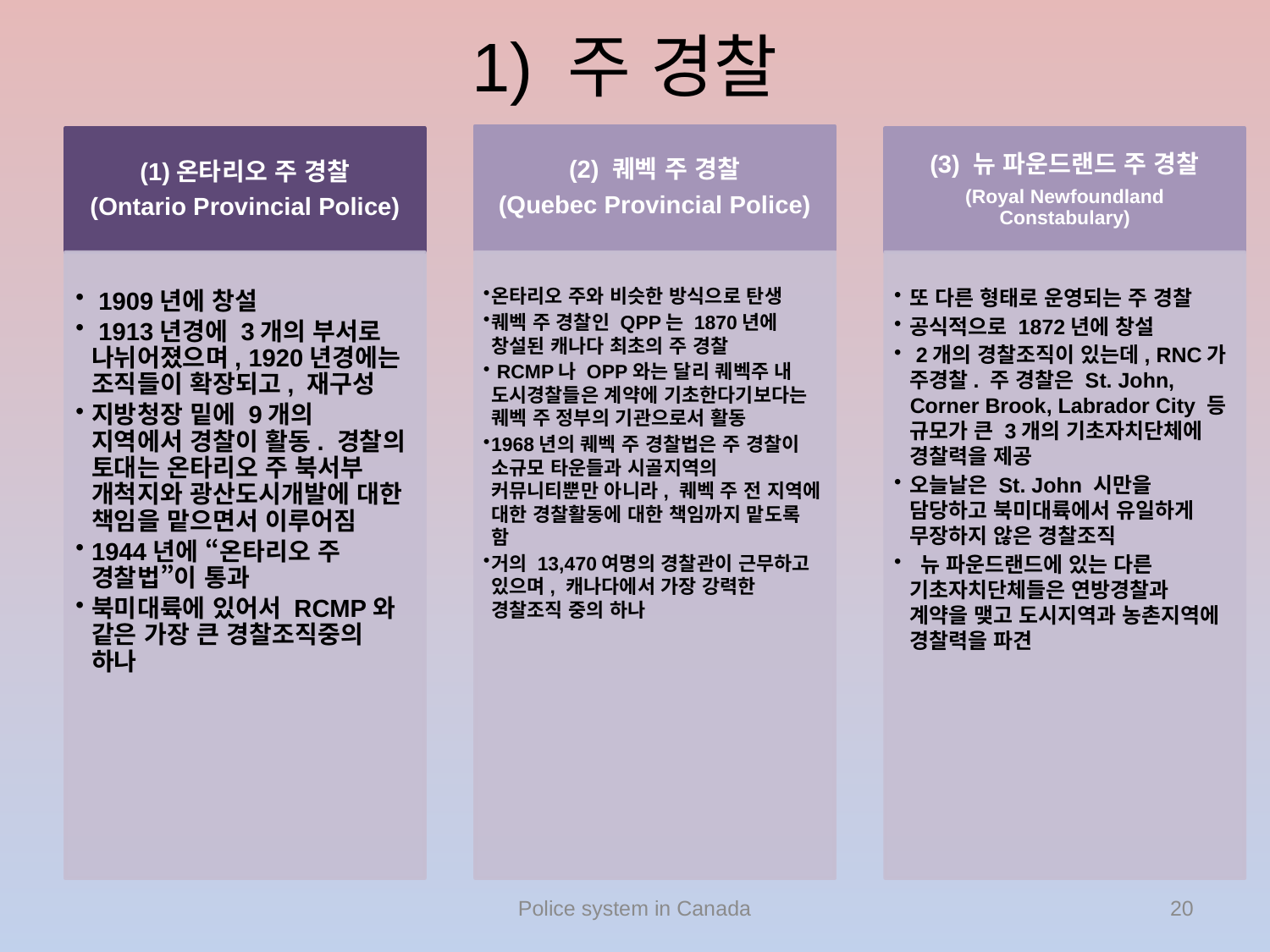

# 1) 주 경찰
(1)온타리오 주 경찰
(Ontario Provincial Police)

 1909년에 창설
 1913년경에 3개의 부서로 나뉘어졌으며, 1920년경에는 조직들이 확장되고, 재구성
지방청장 밑에 9개의 지역에서 경찰이 활동. 경찰의 토대는 온타리오 주 북서부 개척지와 광산도시개발에 대한 책임을 맡으면서 이루어짐
1944년에 “온타리오 주 경찰법”이 통과
북미대륙에 있어서 RCMP와 같은 가장 큰 경찰조직중의 하나
(2) 퀘벡 주 경찰
(Quebec Provincial Police)

온타리오 주와 비슷한 방식으로 탄생
퀘벡 주 경찰인 QPP는 1870년에 창설된 캐나다 최초의 주 경찰
 RCMP나 OPP와는 달리 퀘벡주 내 도시경찰들은 계약에 기초한다기보다는 퀘벡 주 정부의 기관으로서 활동
1968년의 퀘벡 주 경찰법은 주 경찰이 소규모 타운들과 시골지역의 커뮤니티뿐만 아니라, 퀘벡 주 전 지역에 대한 경찰활동에 대한 책임까지 맡도록 함
거의 13,470여명의 경찰관이 근무하고 있으며, 캐나다에서 가장 강력한 경찰조직 중의 하나
(3) 뉴 파운드랜드 주 경찰
(Royal Newfoundland Constabulary)

또 다른 형태로 운영되는 주 경찰
공식적으로 1872년에 창설
 2개의 경찰조직이 있는데, RNC가 주경찰. 주 경찰은 St. John, Corner Brook, Labrador City 등 규모가 큰 3개의 기초자치단체에 경찰력을 제공
오늘날은 St. John 시만을 담당하고 북미대륙에서 유일하게 무장하지 않은 경찰조직
 뉴 파운드랜드에 있는 다른 기초자치단체들은 연방경찰과 계약을 맺고 도시지역과 농촌지역에 경찰력을 파견
Police system in Canada
20